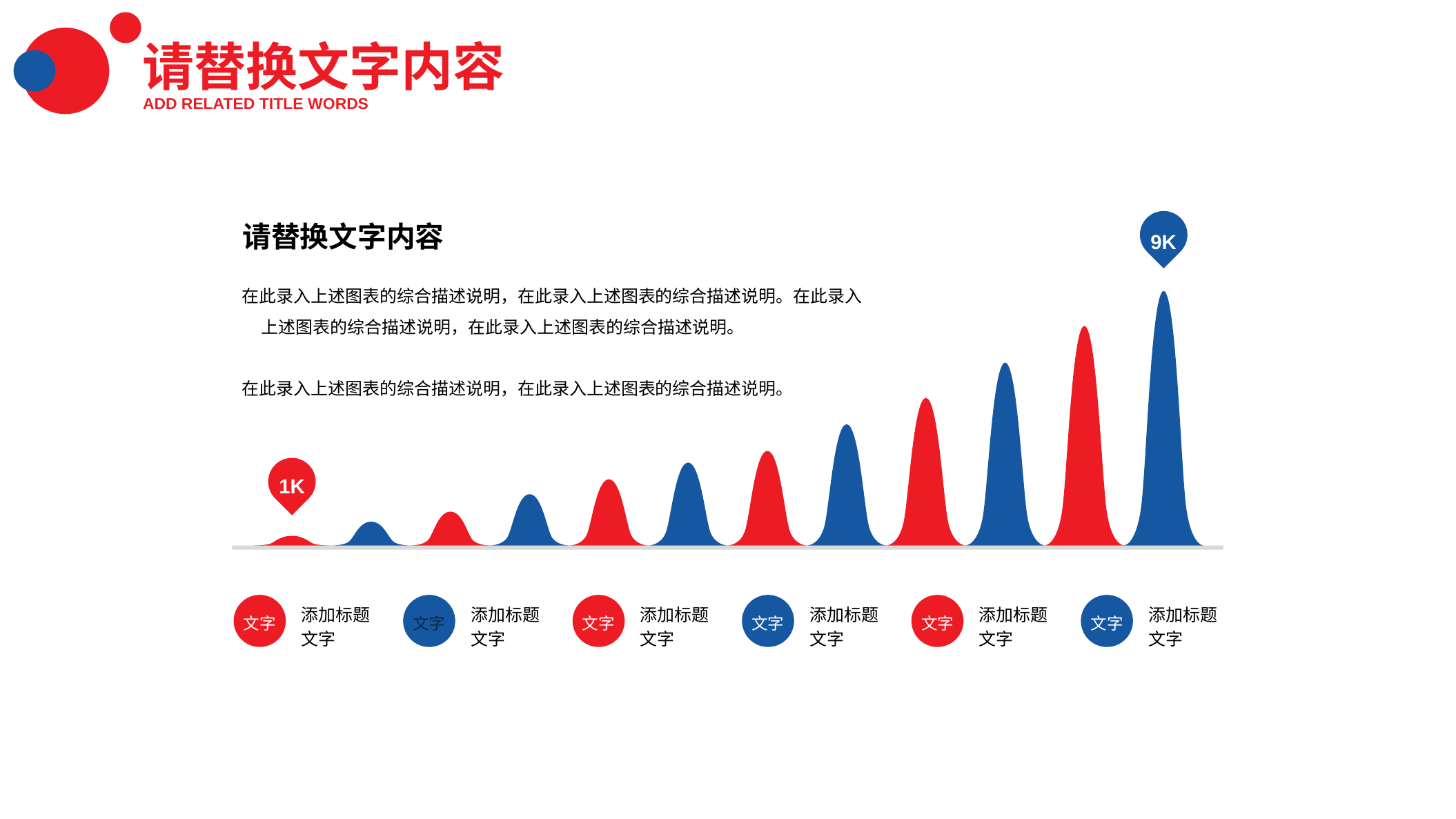

请替换文字内容
ADD RELATED TITLE WORDS

请替换文字内容
9K
在此录入上述图表的综合描述说明，在此录入上述图表的综合描述说明。在此录入上述图表的综合描述说明，在此录入上述图表的综合描述说明。

在此录入上述图表的综合描述说明，在此录入上述图表的综合描述说明。

1K

文字
文字
文字
文字
文字
文字
添加标题文字
添加标题文字
添加标题文字
添加标题文字
添加标题文字
添加标题文字